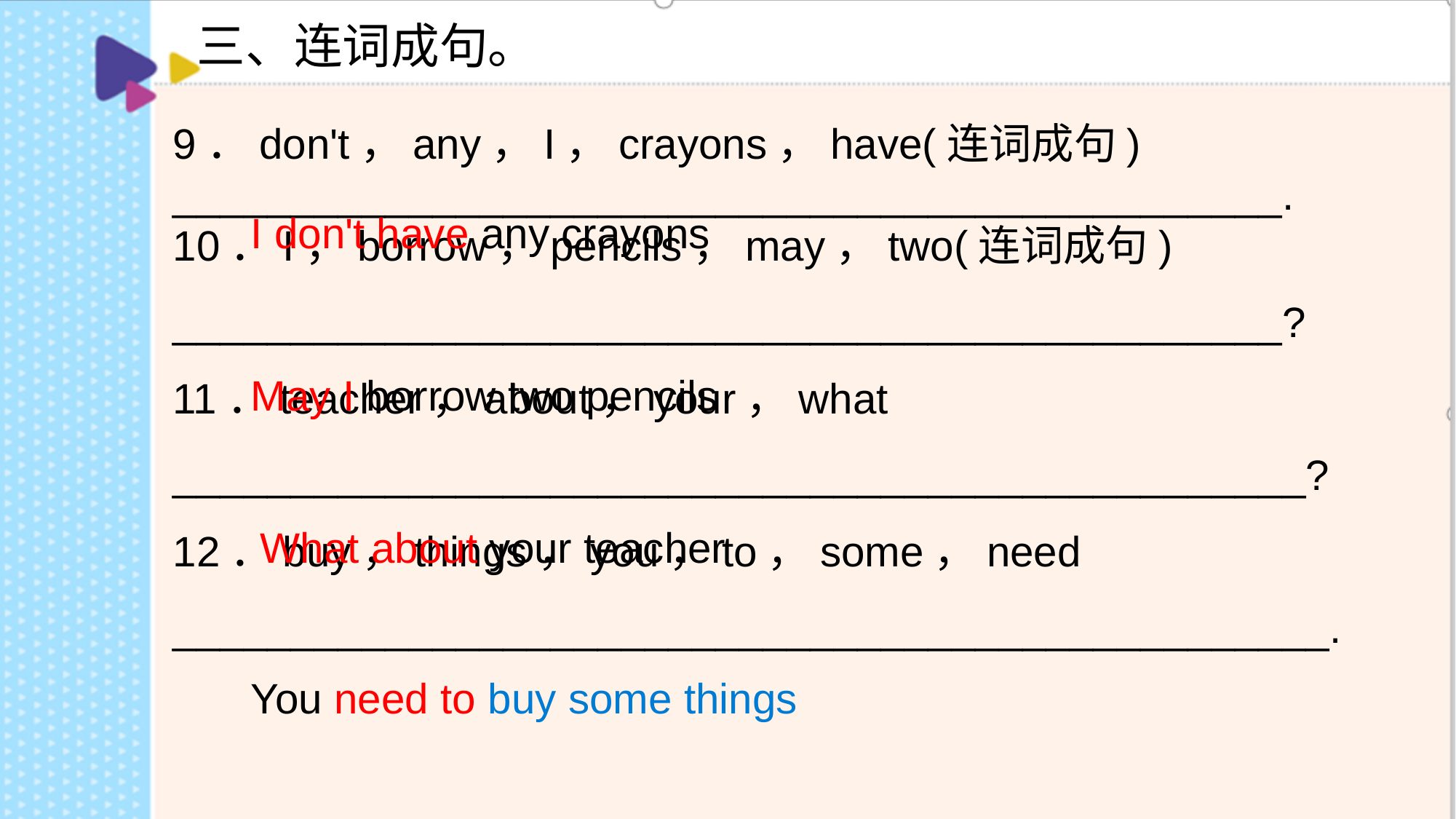

三、连词成句。
9．don't，any，I，crayons，have(连词成句)_______________________________________________.10．I，borrow，pencils，may，two(连词成句)_______________________________________________?
11．teacher，about，your，what
________________________________________________?
12．buy，things，you，to，some，need
_________________________________________________.
I don't have any crayons
May I borrow two pencils
What about your teacher
You need to buy some things